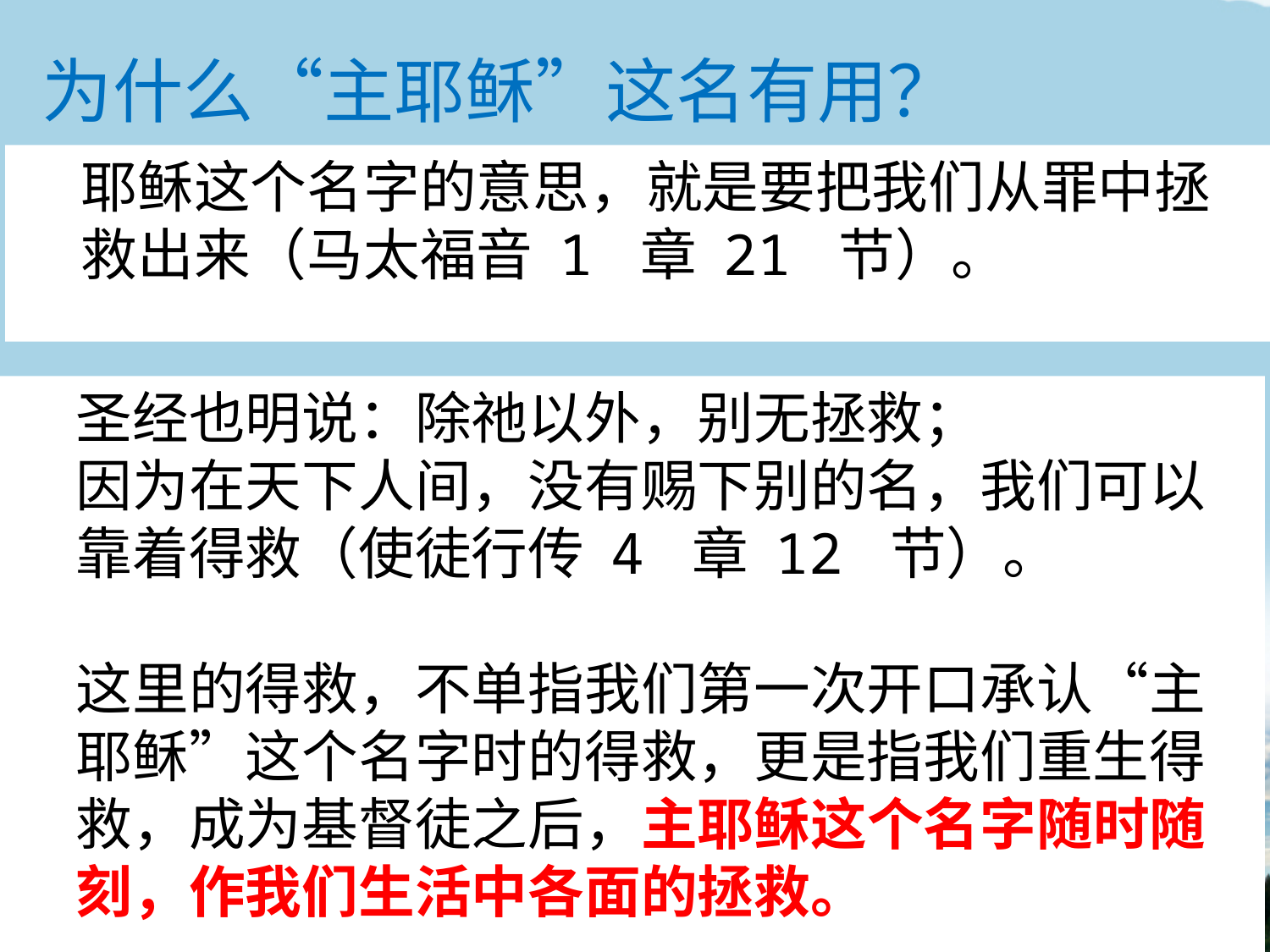

为什么“主耶稣”这名有用？
耶稣这个名字的意思，就是要把我们从罪中拯救出来（马太福音 1 章 21 节）。

圣经也明说：除祂以外，别无拯救；
因为在天下人间，没有赐下别的名，我们可以靠着得救（使徒行传 4 章 12 节）。

这里的得救，不单指我们第一次开口承认“主耶稣”这个名字时的得救，更是指我们重生得救，成为基督徒之后，主耶稣这个名字随时随刻，作我们生活中各面的拯救。

讲真理传福音